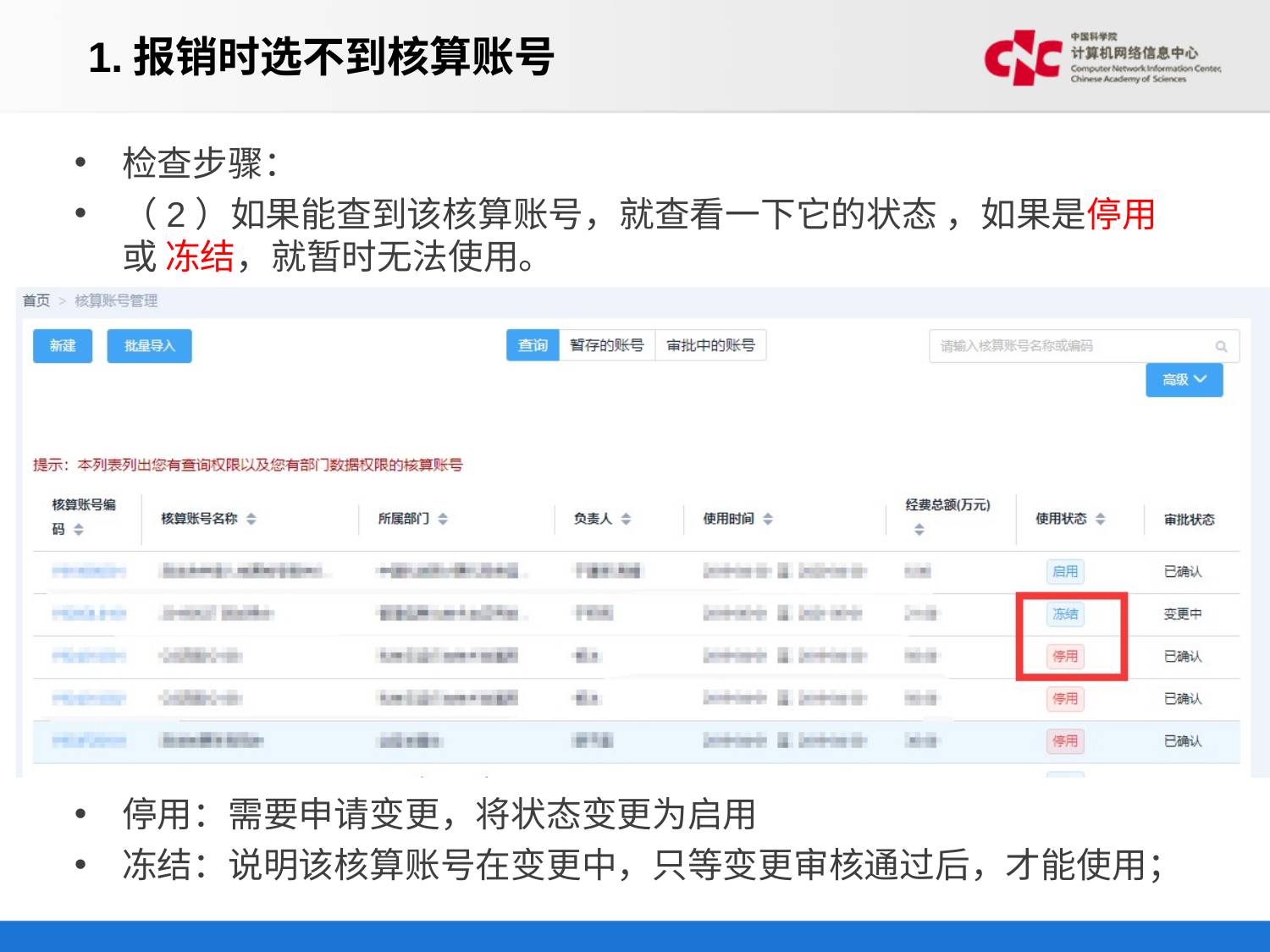

# 1.报销时选不到核算账号
检查步骤：
（2）如果能查到该核算账号，就查看一下它的状态 ，如果是停用或 冻结，就暂时无法使用。

停用：需要申请变更，将状态变更为启用
冻结：说明该核算账号在变更中，只等变更审核通过后，才能使用；